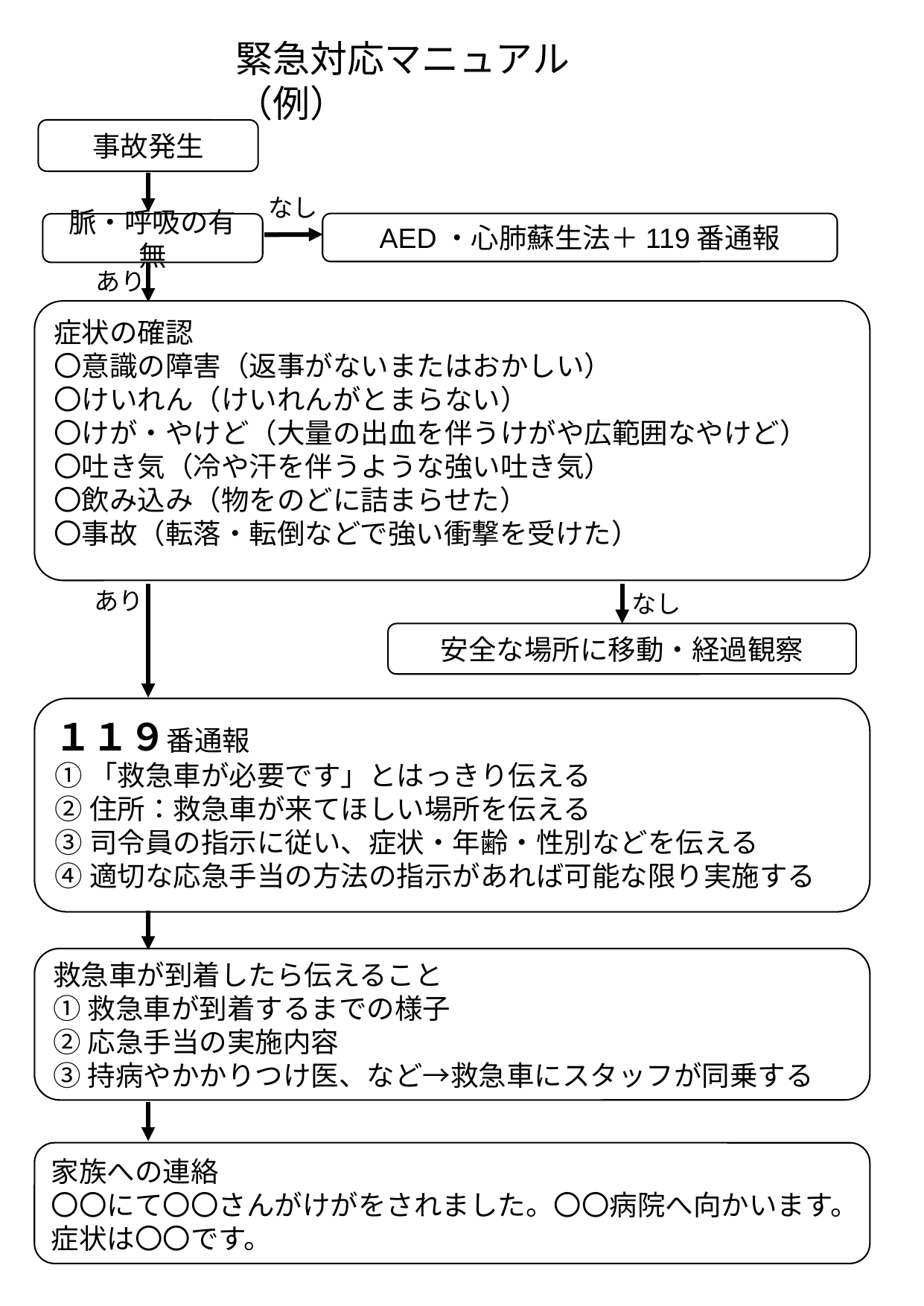

緊急対応マニュアル（例）
事故発生
なし
AED・心肺蘇生法＋119番通報
脈・呼吸の有無
あり
症状の確認
〇意識の障害（返事がないまたはおかしい）
〇けいれん（けいれんがとまらない）
〇けが・やけど（大量の出血を伴うけがや広範囲なやけど）
〇吐き気（冷や汗を伴うような強い吐き気）
〇飲み込み（物をのどに詰まらせた）
〇事故（転落・転倒などで強い衝撃を受けた）
あり
なし
安全な場所に移動・経過観察
１１９番通報
①「救急車が必要です」とはっきり伝える
②住所：救急車が来てほしい場所を伝える
③司令員の指示に従い、症状・年齢・性別などを伝える
④適切な応急手当の方法の指示があれば可能な限り実施する
救急車が到着したら伝えること
①救急車が到着するまでの様子
②応急手当の実施内容
③持病やかかりつけ医、など→救急車にスタッフが同乗する
家族への連絡
〇〇にて〇〇さんがけがをされました。〇〇病院へ向かいます。
症状は〇〇です。